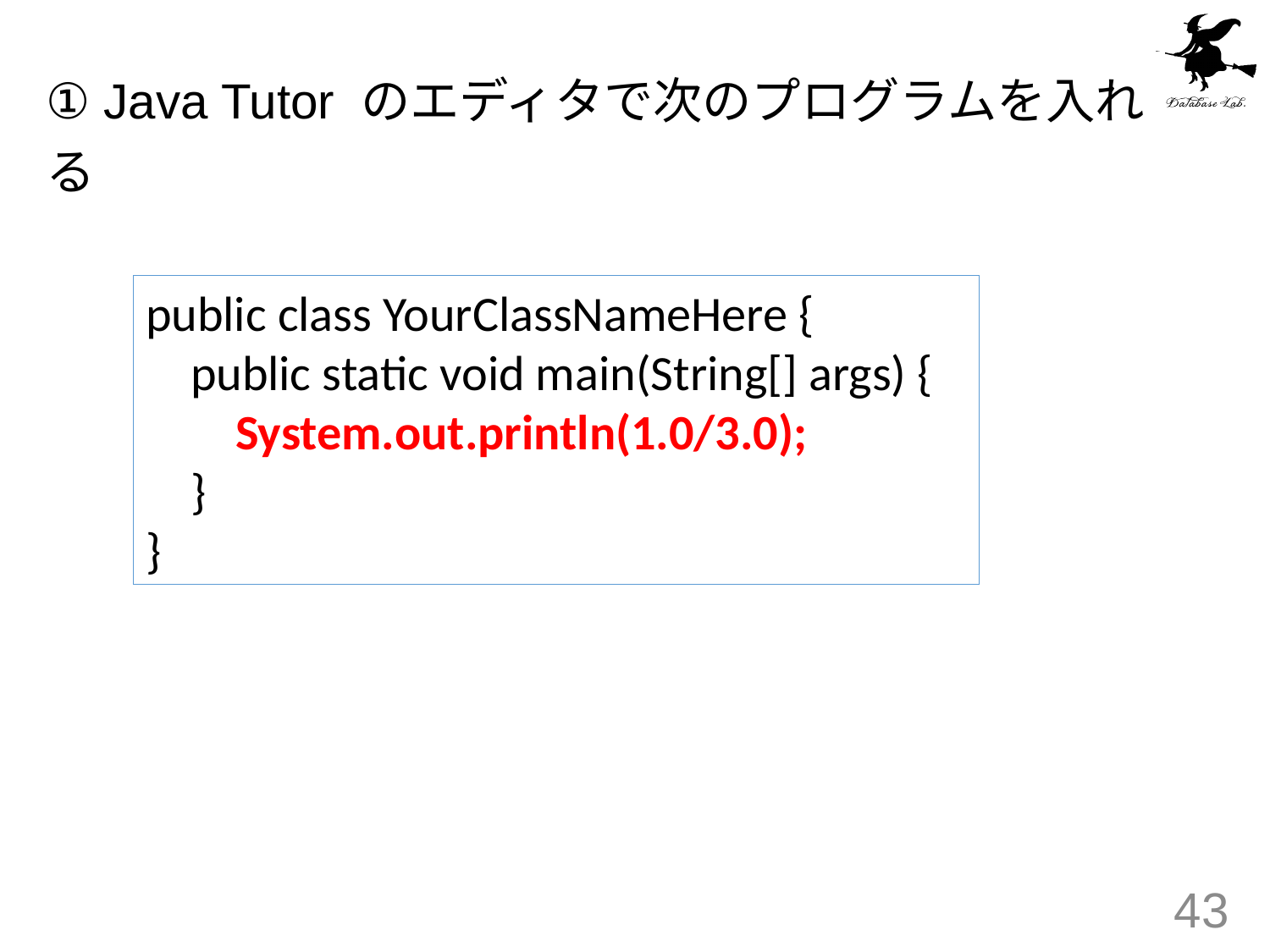

① Java Tutor のエディタで次のプログラムを入れる

public class YourClassNameHere {
    public static void main(String[] args) {
        System.out.println(1.0/3.0);
    }
}
43